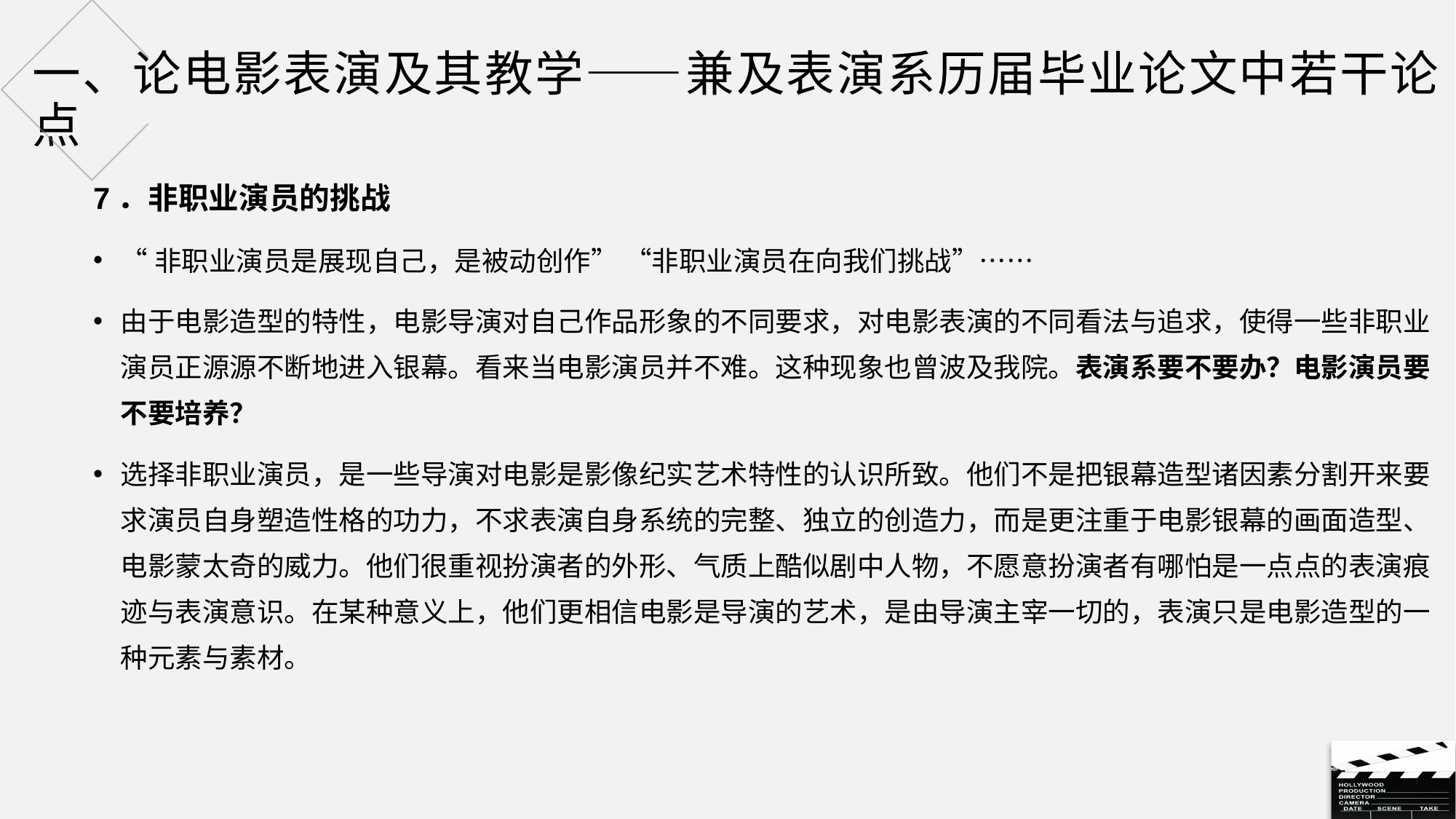

# 一、论电影表演及其教学——兼及表演系历届毕业论文中若干论点
7．非职业演员的挑战
“非职业演员是展现自己，是被动创作” “非职业演员在向我们挑战”……
由于电影造型的特性，电影导演对自己作品形象的不同要求，对电影表演的不同看法与追求，使得一些非职业演员正源源不断地进入银幕。看来当电影演员并不难。这种现象也曾波及我院。表演系要不要办？电影演员要不要培养？
选择非职业演员，是一些导演对电影是影像纪实艺术特性的认识所致。他们不是把银幕造型诸因素分割开来要求演员自身塑造性格的功力，不求表演自身系统的完整、独立的创造力，而是更注重于电影银幕的画面造型、电影蒙太奇的威力。他们很重视扮演者的外形、气质上酷似剧中人物，不愿意扮演者有哪怕是一点点的表演痕迹与表演意识。在某种意义上，他们更相信电影是导演的艺术，是由导演主宰一切的，表演只是电影造型的一种元素与素材。